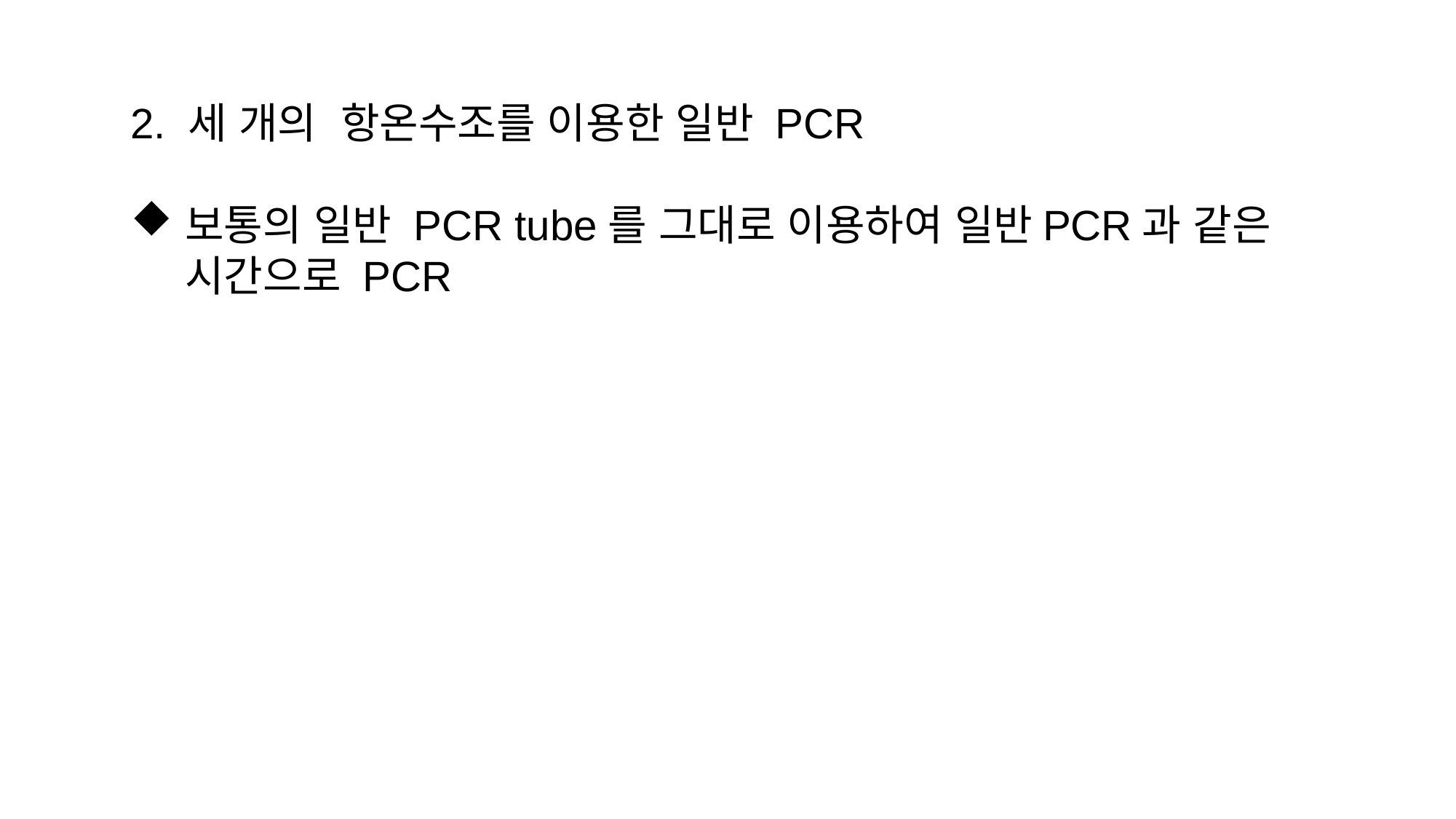

2. 세 개의  항온수조를 이용한 일반 PCR

보통의 일반 PCR tube를 그대로 이용하여 일반PCR과 같은 시간으로 PCR